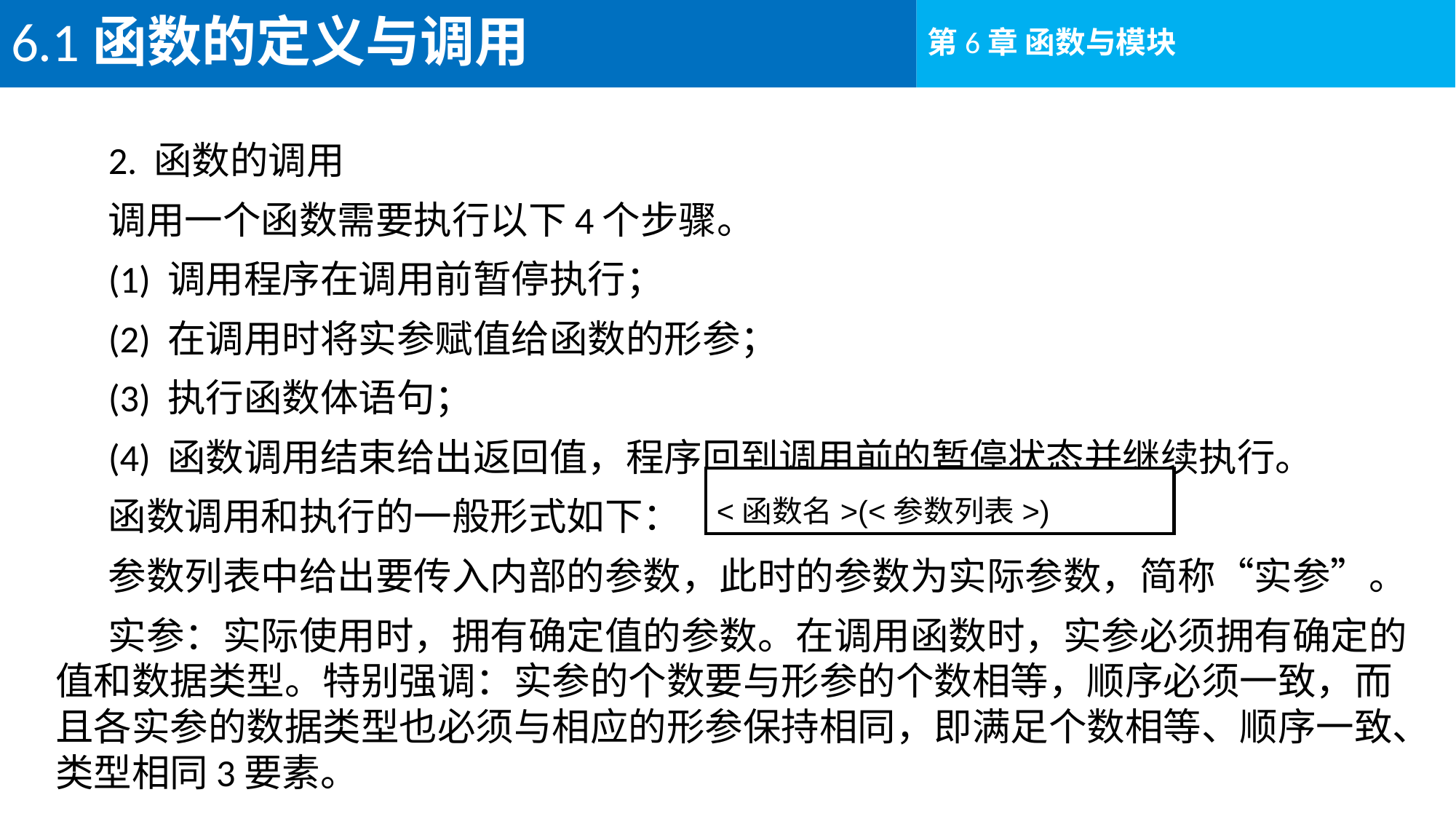

# 6.1函数的定义与调用
2. 函数的调用
调用一个函数需要执行以下4个步骤。
(1) 调用程序在调用前暂停执行；
(2) 在调用时将实参赋值给函数的形参；
(3) 执行函数体语句；
(4) 函数调用结束给出返回值，程序回到调用前的暂停状态并继续执行。
函数调用和执行的一般形式如下：
参数列表中给出要传入内部的参数，此时的参数为实际参数，简称“实参”。
实参：实际使用时，拥有确定值的参数。在调用函数时，实参必须拥有确定的值和数据类型。特别强调：实参的个数要与形参的个数相等，顺序必须一致，而且各实参的数据类型也必须与相应的形参保持相同，即满足个数相等、顺序一致、类型相同3要素。
<函数名>(<参数列表>)